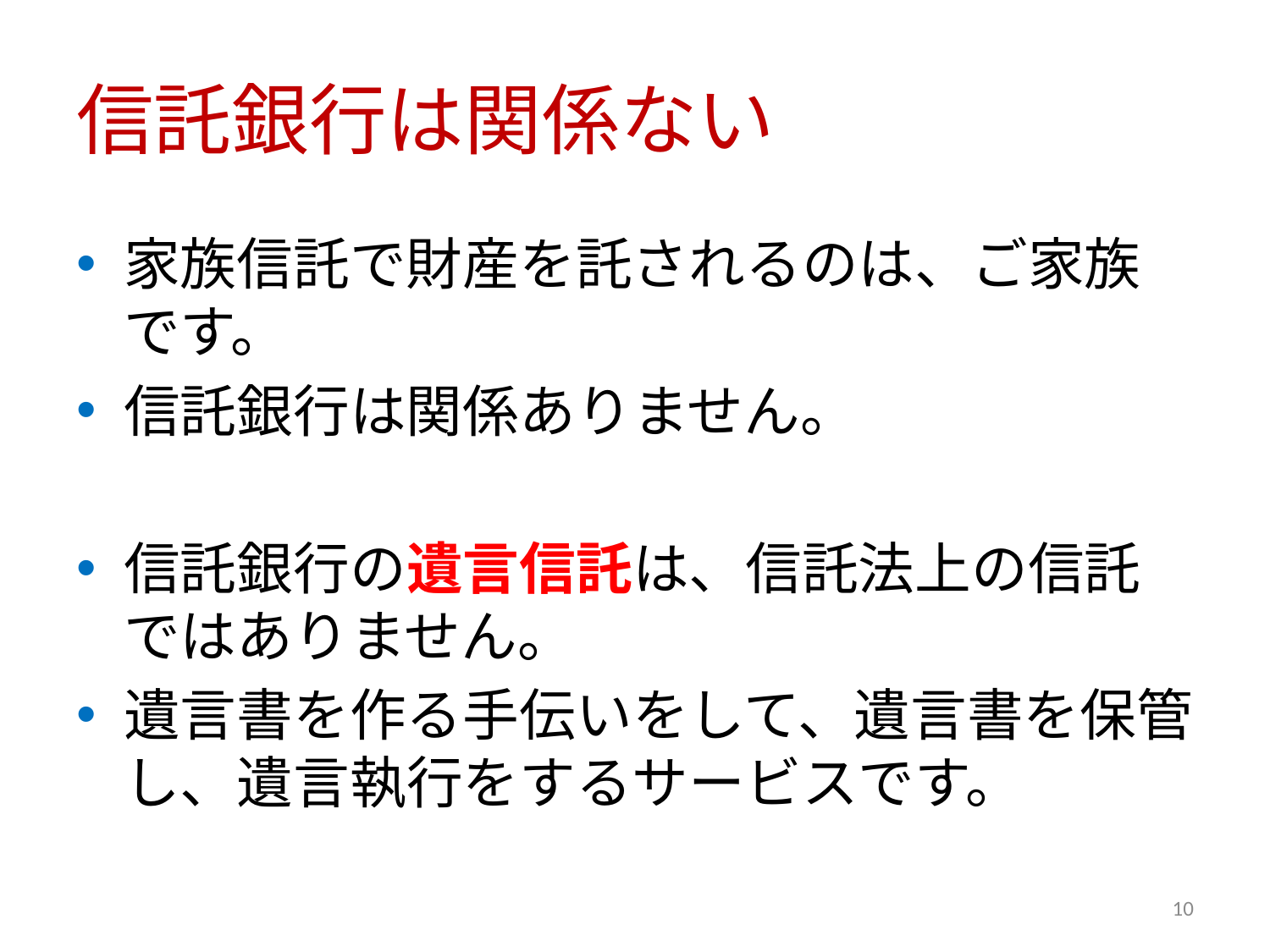

# 信託銀行は関係ない
家族信託で財産を託されるのは、ご家族です。
信託銀行は関係ありません。

信託銀行の遺言信託は、信託法上の信託ではありません。
遺言書を作る手伝いをして、遺言書を保管し、遺言執行をするサービスです。
10